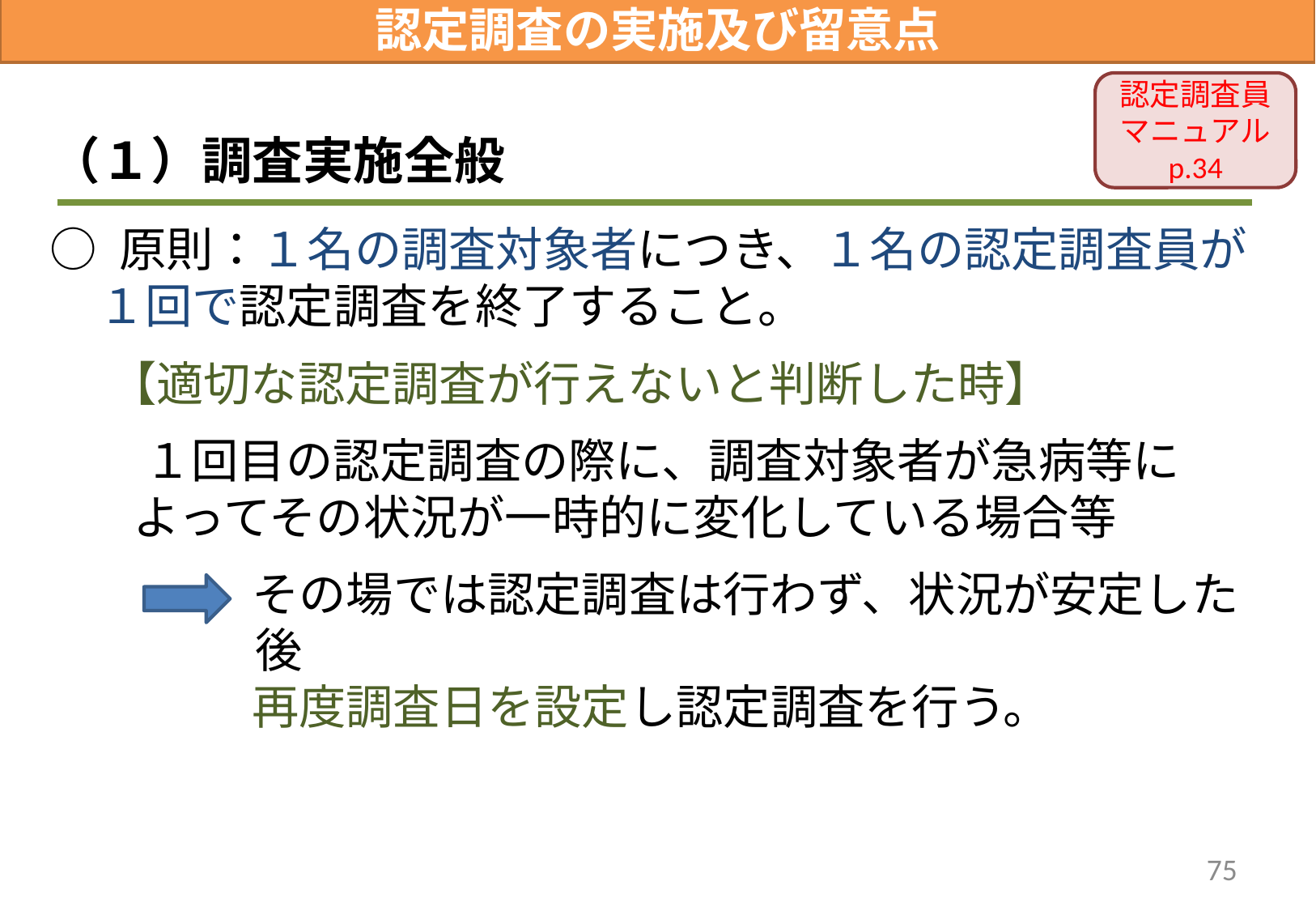

認定調査の実施及び留意点
認定調査員マニュアル
p.34
（１）調査実施全般
○ 原則：１名の調査対象者につき、１名の認定調査員が１回で認定調査を終了すること。
【適切な認定調査が行えないと判断した時】
１回目の認定調査の際に、調査対象者が急病等によってその状況が一時的に変化している場合等
その場では認定調査は行わず、状況が安定した後
再度調査日を設定し認定調査を行う。

75